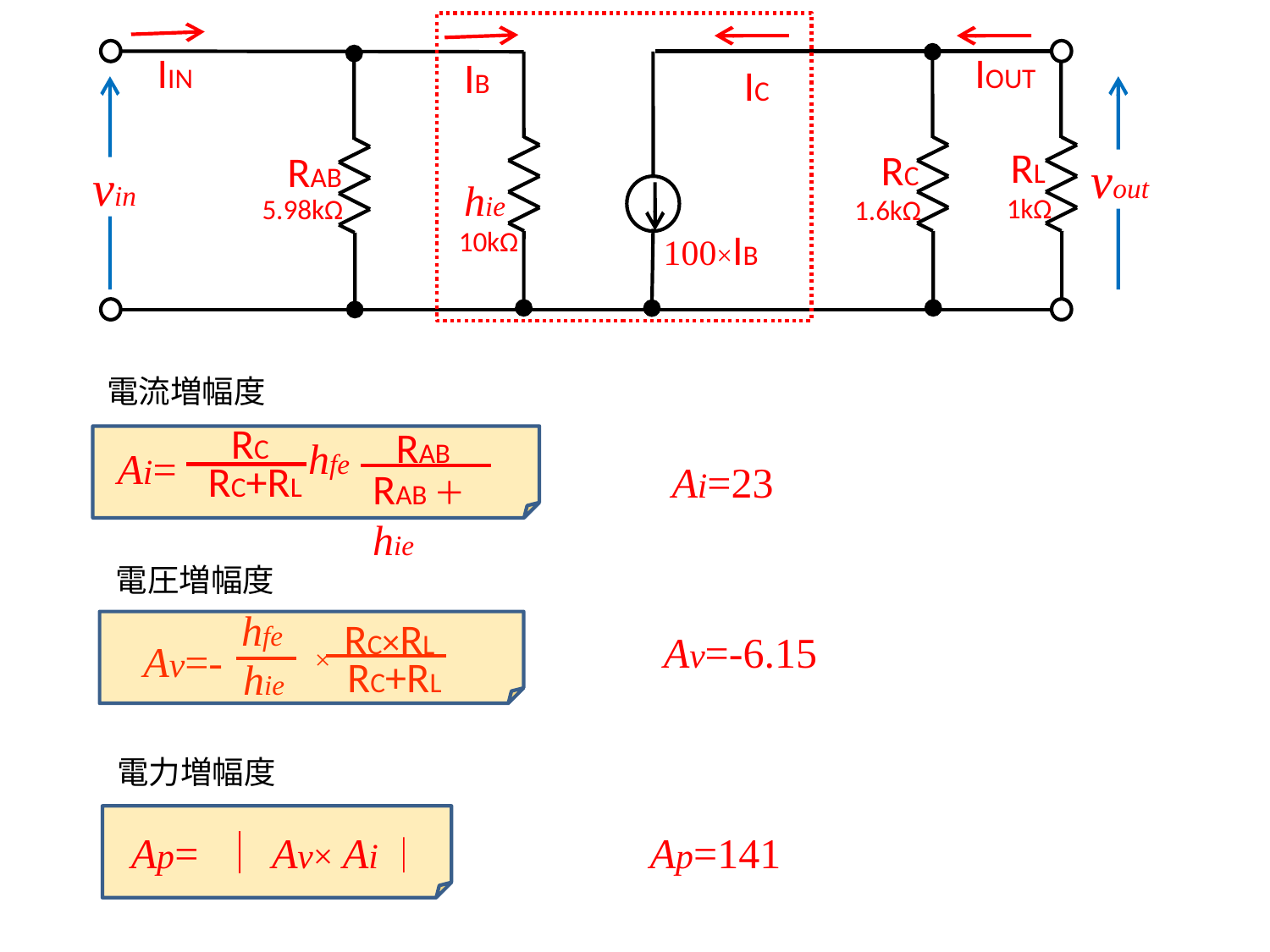

IIN
IOUT

IB

IC

RL

RC

RAB
vout
vin
hie

1kΩ
5.98kΩ
1.6kΩ
100×IB
10kΩ

電流増幅度
RC
RAB

hfe
Ai=
RC+RL
RAB＋hie
Ai=23
電圧増幅度
hfe
RC×RL

　                    ×
Av=-6.15
Av=-
RC+RL
hie
電力増幅度

Ap= ｜Av× Ai｜
Ap=141